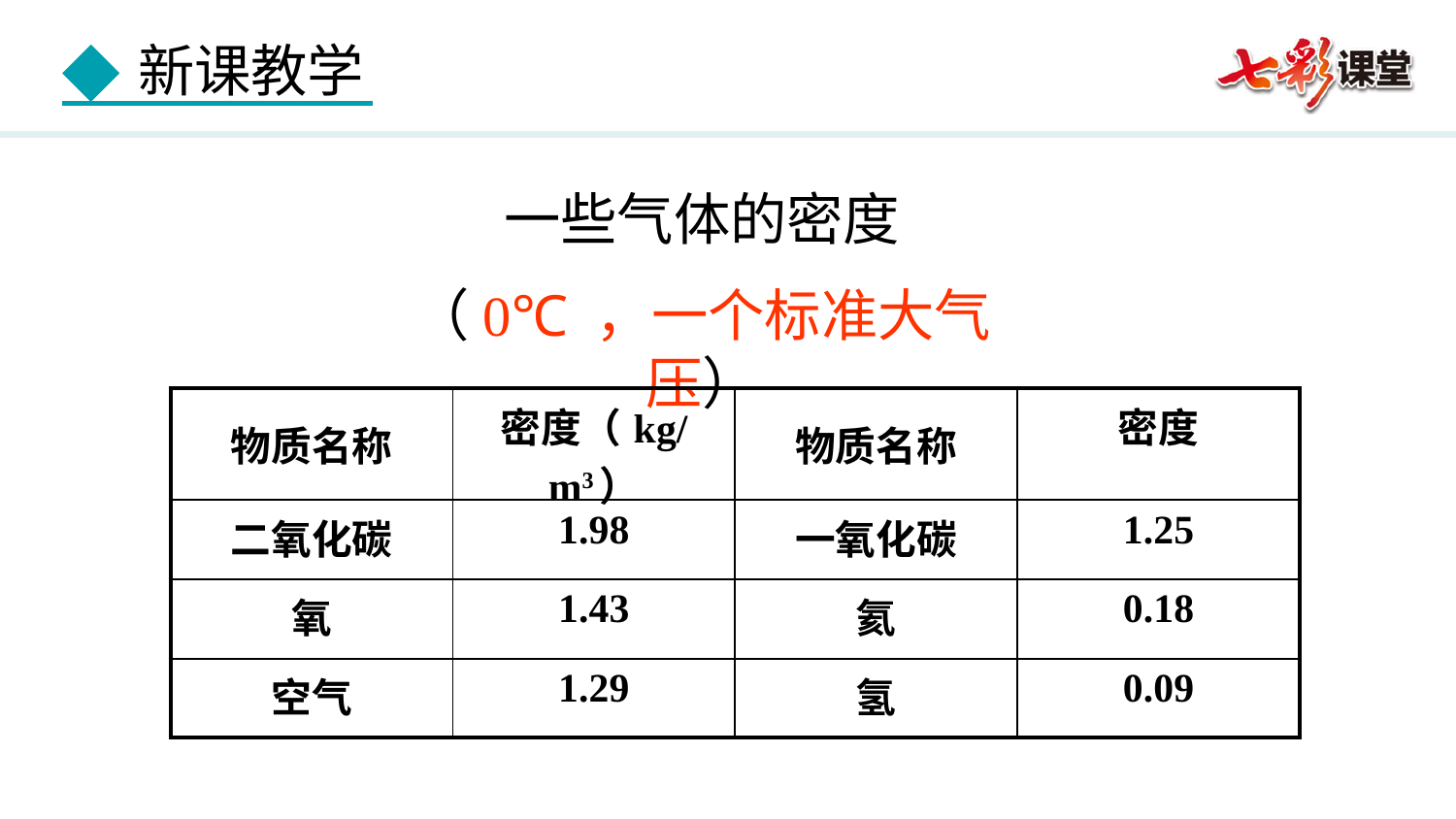

一些气体的密度
（0℃ ，一个标准大气压）
| 物质名称 | 密度（kg/m3） | 物质名称 | 密度 |
| --- | --- | --- | --- |
| 二氧化碳 | 1.98 | 一氧化碳 | 1.25 |
| 氧 | 1.43 | 氦 | 0.18 |
| 空气 | 1.29 | 氢 | 0.09 |